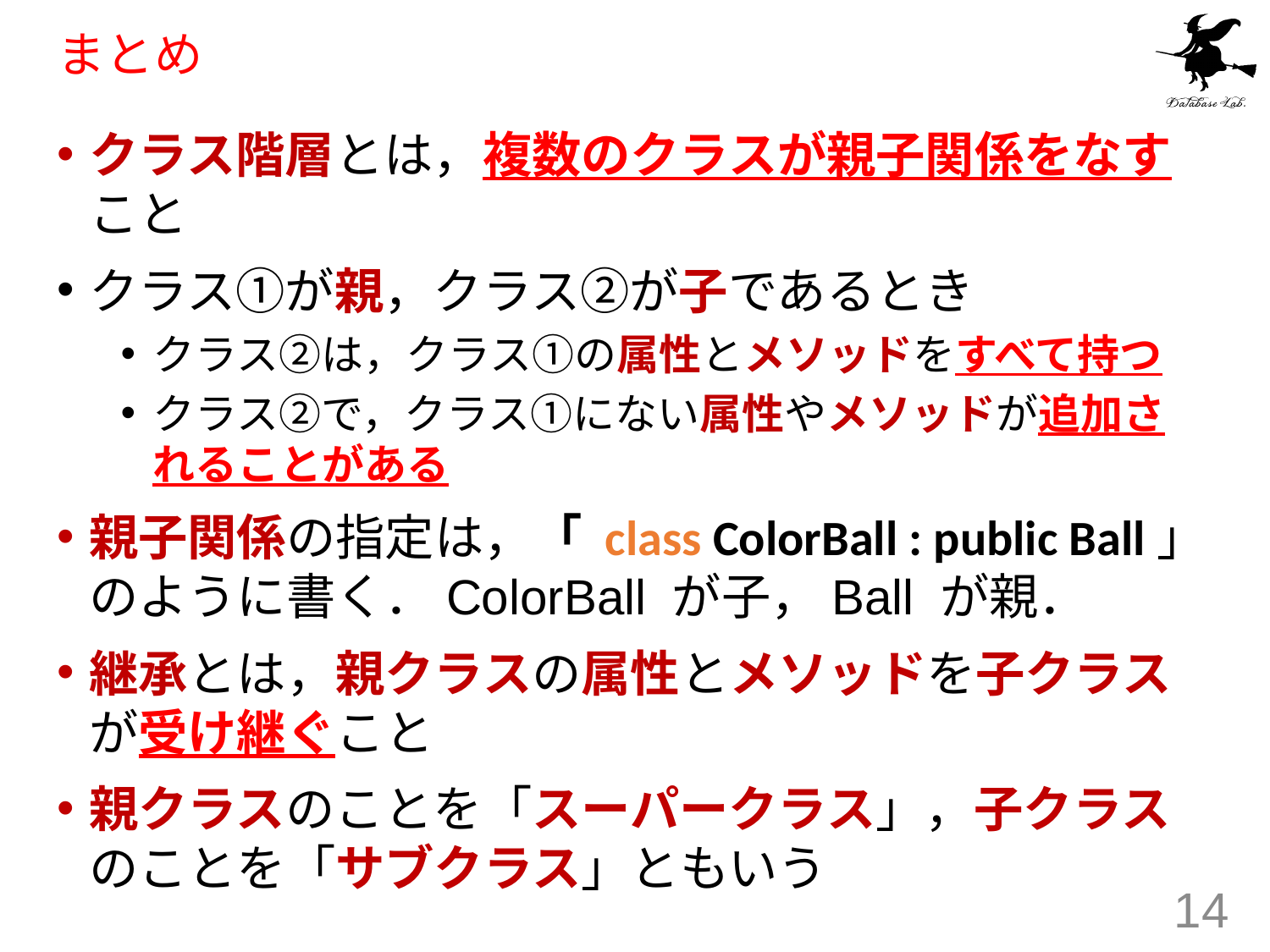

# まとめ
クラス階層とは，複数のクラスが親子関係をなすこと
クラス①が親，クラス②が子であるとき
クラス②は，クラス①の属性とメソッドをすべて持つ
クラス②で，クラス①にない属性やメソッドが追加されることがある
親子関係の指定は，「 class ColorBall : public Ball」のように書く．ColorBall が子，Ball が親．
継承とは，親クラスの属性とメソッドを子クラスが受け継ぐこと
親クラスのことを「スーパークラス」，子クラスのことを「サブクラス」ともいう

14